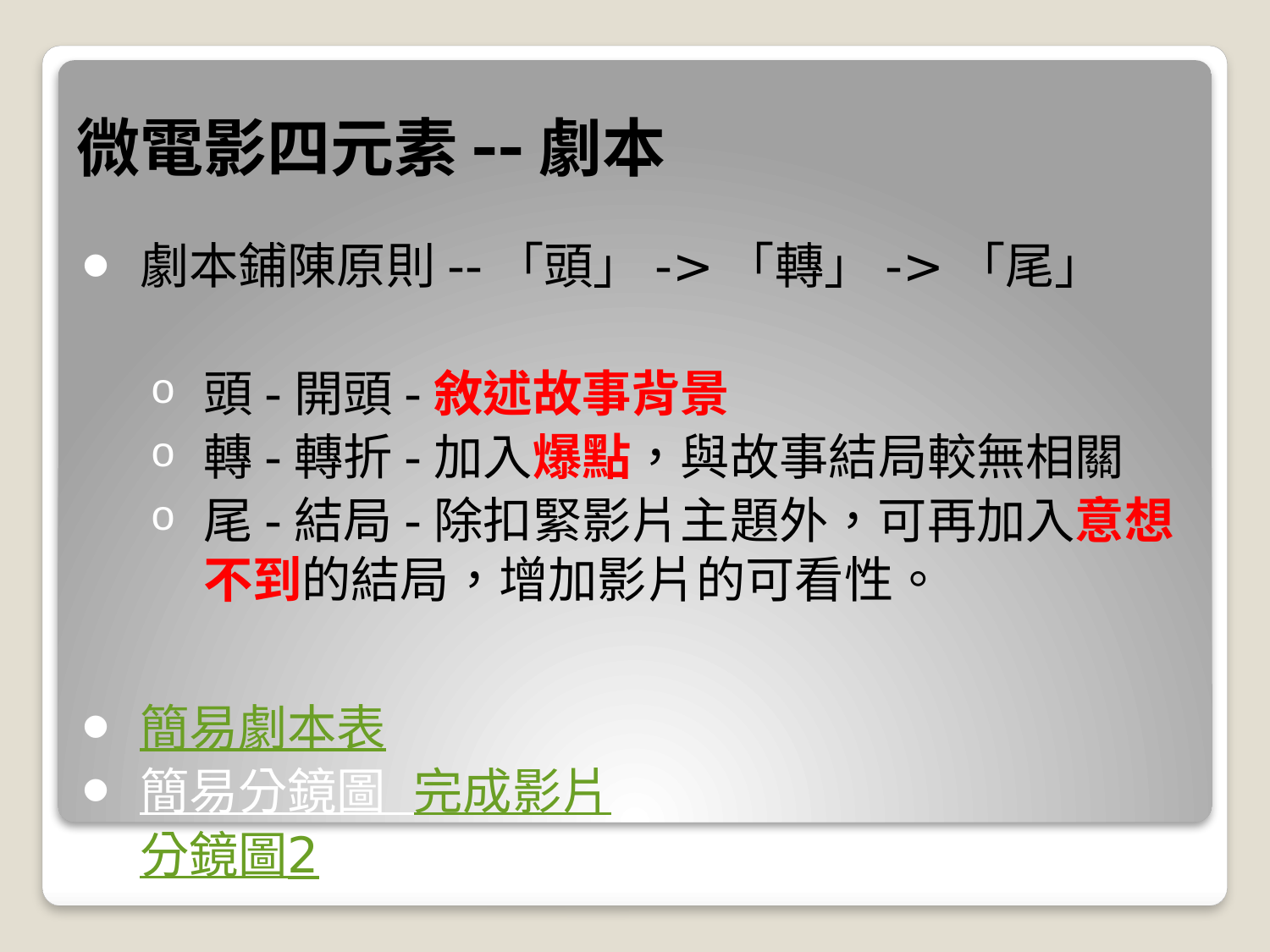

# 微電影四元素--劇本
劇本鋪陳原則--「頭」->「轉」->「尾」

頭-開頭-敘述故事背景
轉-轉折-加入爆點，與故事結局較無相關
尾-結局-除扣緊影片主題外，可再加入意想不到的結局，增加影片的可看性。

簡易劇本表
簡易分鏡圖  完成影片
分鏡圖2